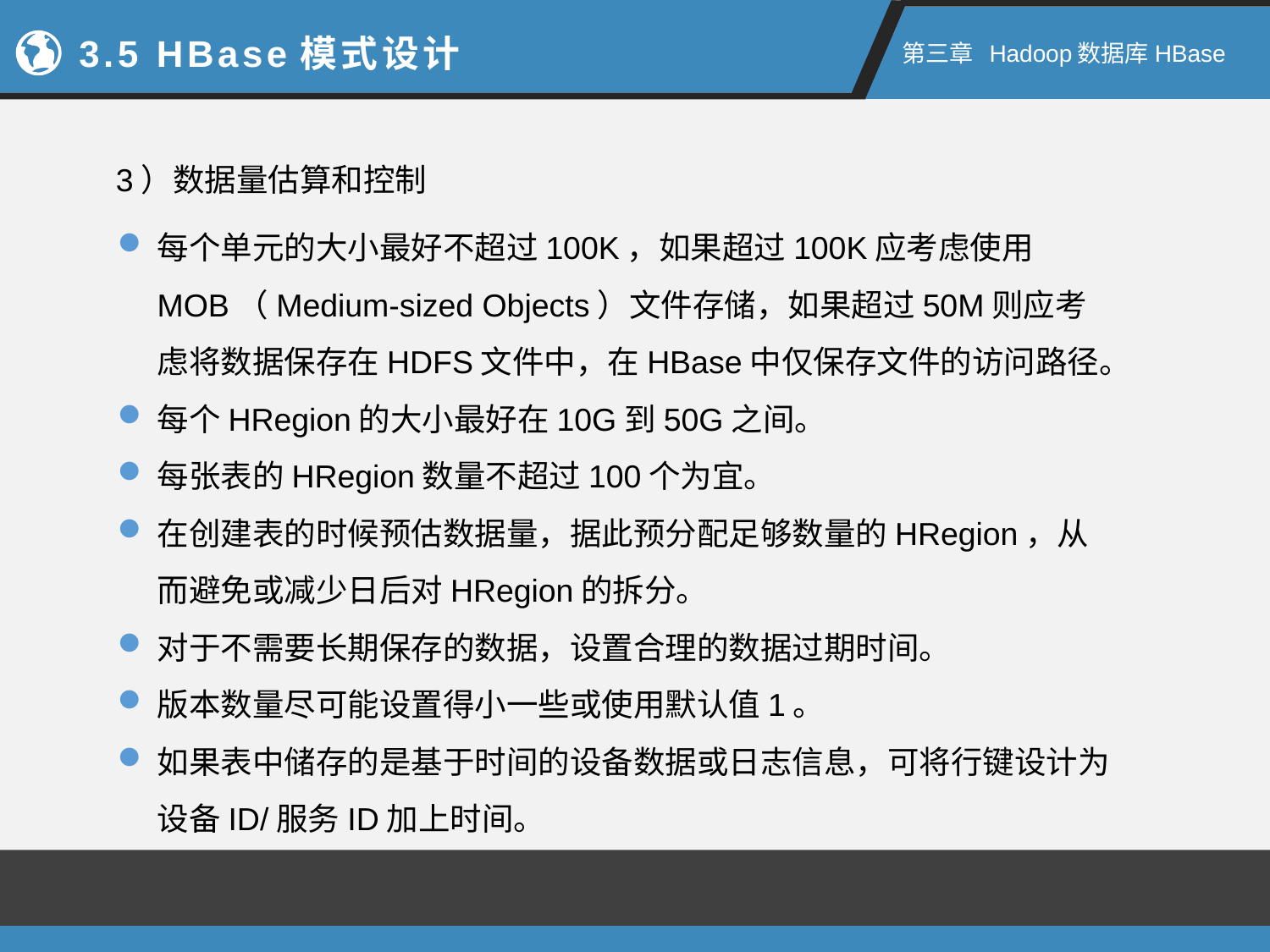

3.5 HBase模式设计

第三章  Hadoop数据库HBase
3）数据量估算和控制
每个单元的大小最好不超过100K，如果超过100K应考虑使用MOB（Medium-sized Objects）文件存储，如果超过50M则应考虑将数据保存在HDFS文件中，在HBase中仅保存文件的访问路径。
每个HRegion的大小最好在10G到50G之间。
每张表的HRegion数量不超过100个为宜。
在创建表的时候预估数据量，据此预分配足够数量的HRegion，从而避免或减少日后对HRegion的拆分。
对于不需要长期保存的数据，设置合理的数据过期时间。
版本数量尽可能设置得小一些或使用默认值1。
如果表中储存的是基于时间的设备数据或日志信息，可将行键设计为设备ID/服务ID加上时间。